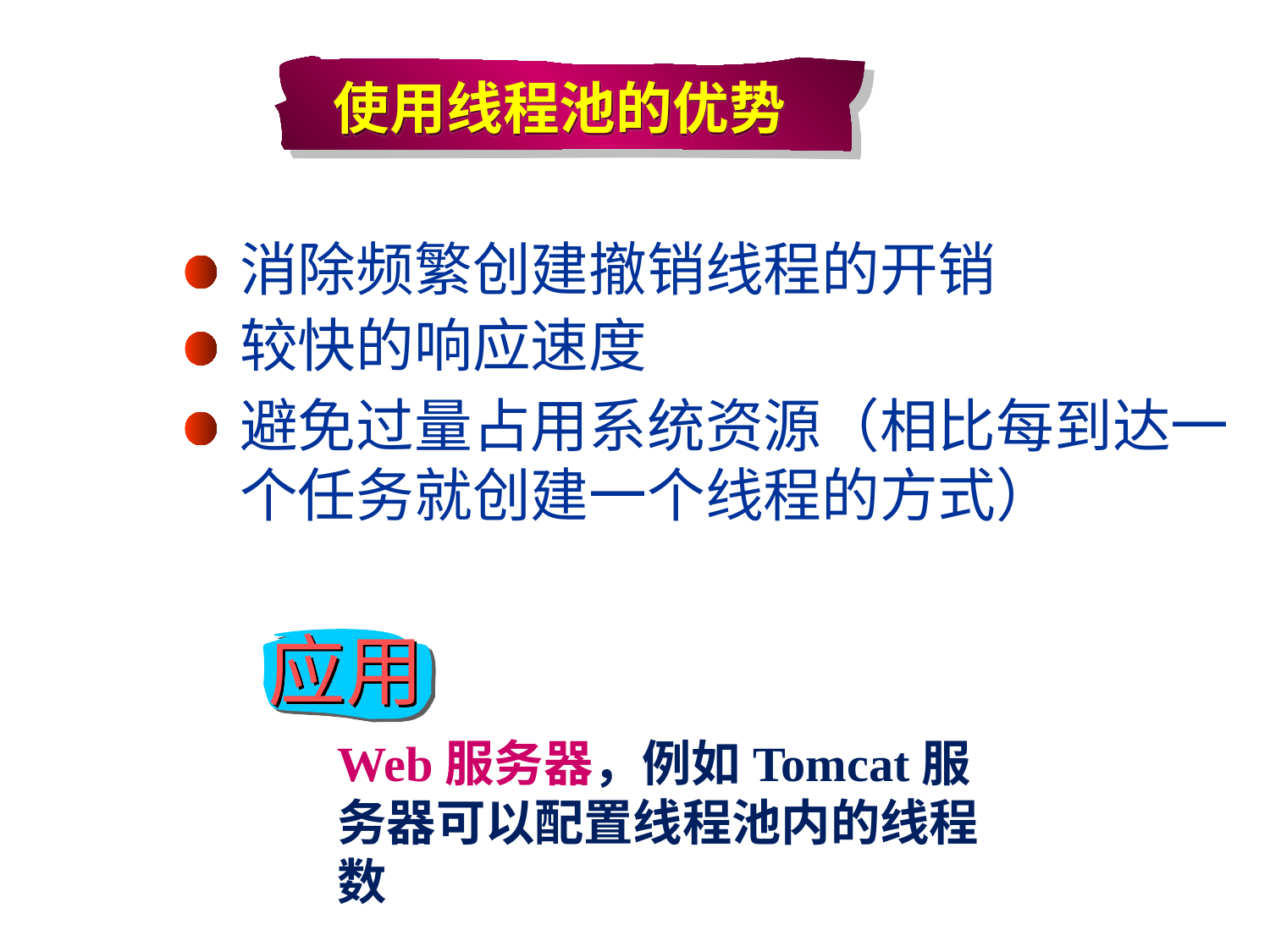

使用线程池的优势
消除频繁创建撤销线程的开销

较快的响应速度

避免过量占用系统资源（相比每到达一个任务就创建一个线程的方式）

应用
Web服务器，例如Tomcat服务器可以配置线程池内的线程数